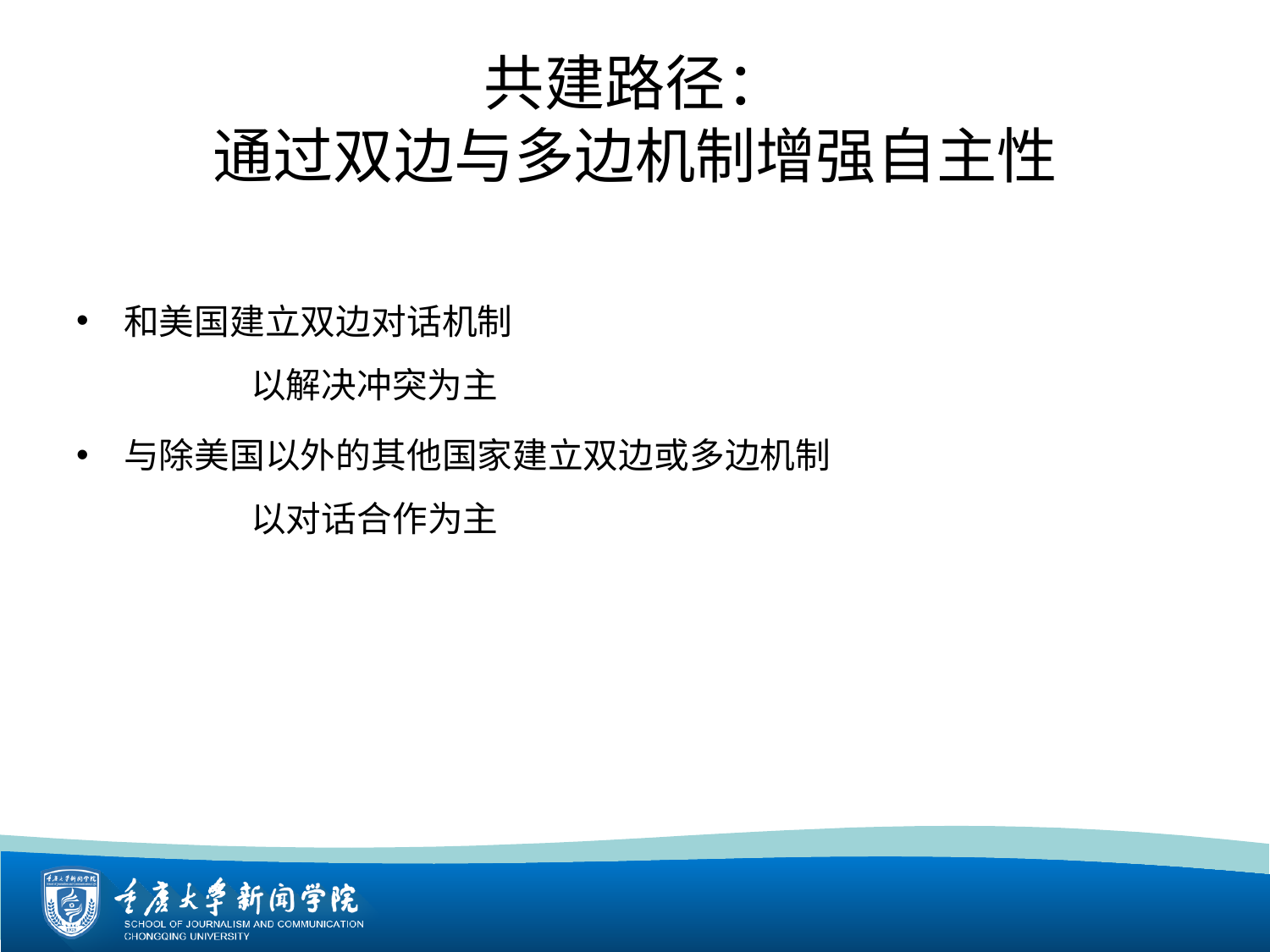

# 共建路径： 通过双边与多边机制增强自主性

和美国建立双边对话机制
	以解决冲突为主
与除美国以外的其他国家建立双边或多边机制
	以对话合作为主